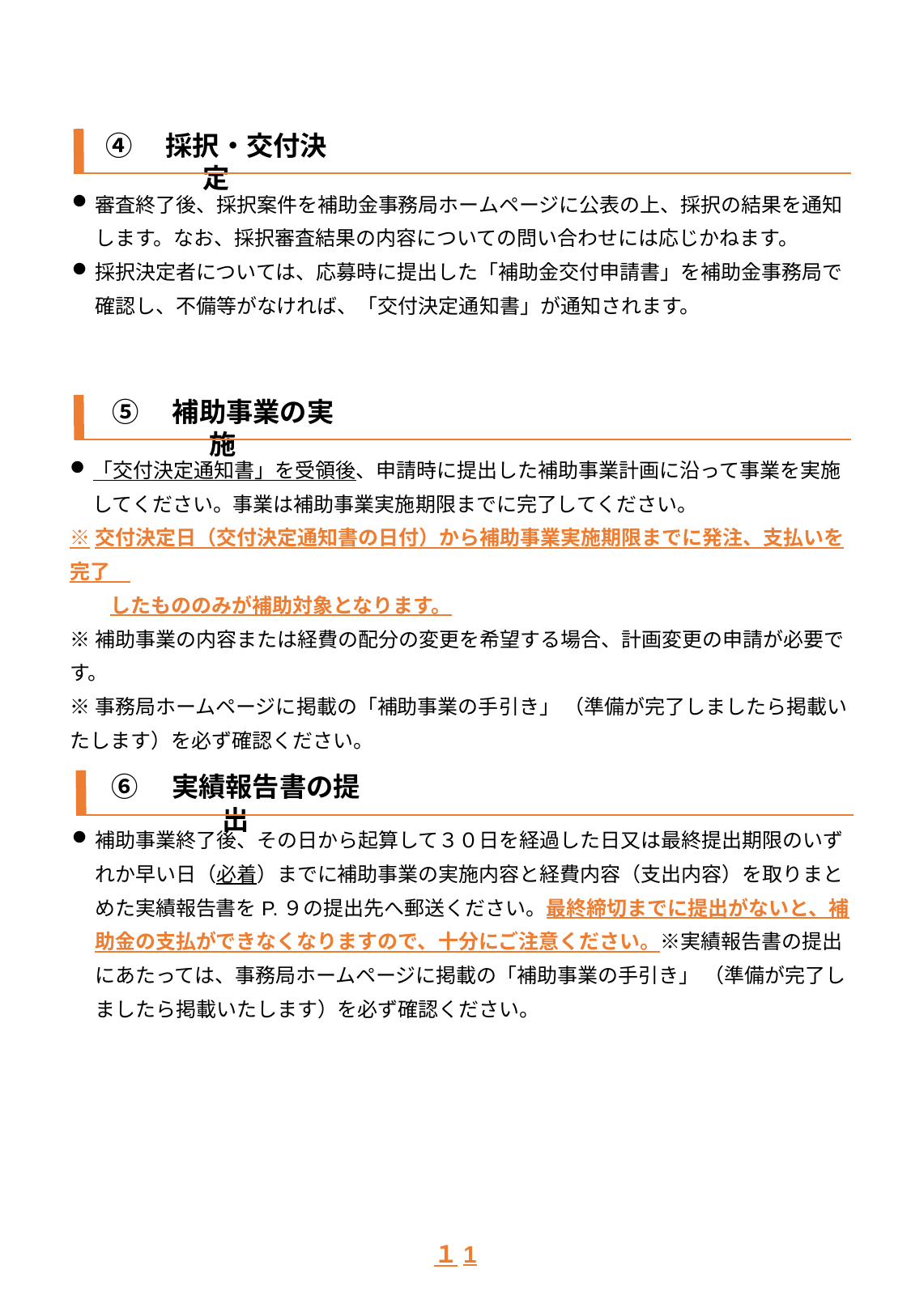

④　採択・交付決定
審査終了後、採択案件を補助金事務局ホームページに公表の上、採択の結果を通知します。なお、採択審査結果の内容についての問い合わせには応じかねます。
採択決定者については、応募時に提出した「補助金交付申請書」を補助金事務局で確認し、不備等がなければ、「交付決定通知書」が通知されます。
⑤　補助事業の実施
「交付決定通知書」を受領後、申請時に提出した補助事業計画に沿って事業を実施してください。事業は補助事業実施期限までに完了してください。
※交付決定日（交付決定通知書の日付）から補助事業実施期限までに発注、支払いを完了
　　したもののみが補助対象となります。
※補助事業の内容または経費の配分の変更を希望する場合、計画変更の申請が必要です。
※事務局ホームページに掲載の「補助事業の手引き」 （準備が完了しましたら掲載いたします）を必ず確認ください。
⑥　実績報告書の提出
補助事業終了後、その日から起算して３０日を経過した日又は最終提出期限のいずれか早い日（必着）までに補助事業の実施内容と経費内容（支出内容）を取りまとめた実績報告書をP.９の提出先へ郵送ください。最終締切までに提出がないと、補助金の支払ができなくなりますので、十分にご注意ください。※実績報告書の提出にあたっては、事務局ホームページに掲載の「補助事業の手引き」 （準備が完了しましたら掲載いたします）を必ず確認ください。
１1